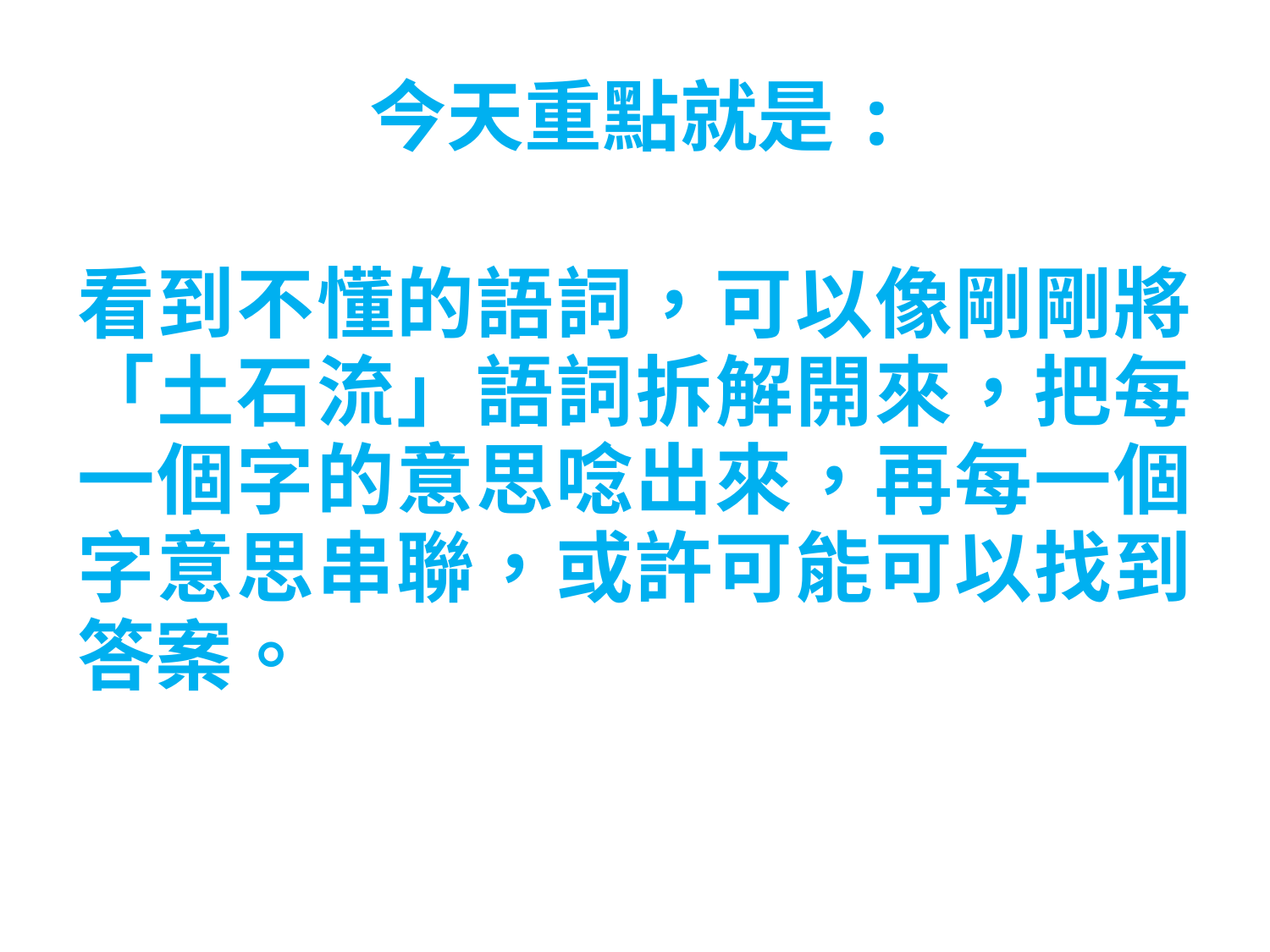

今天重點就是:

看到不懂的語詞，可以像剛剛將「土石流」語詞拆解開來，把每一個字的意思唸出來，再每一個字意思串聯，或許可能可以找到答案。